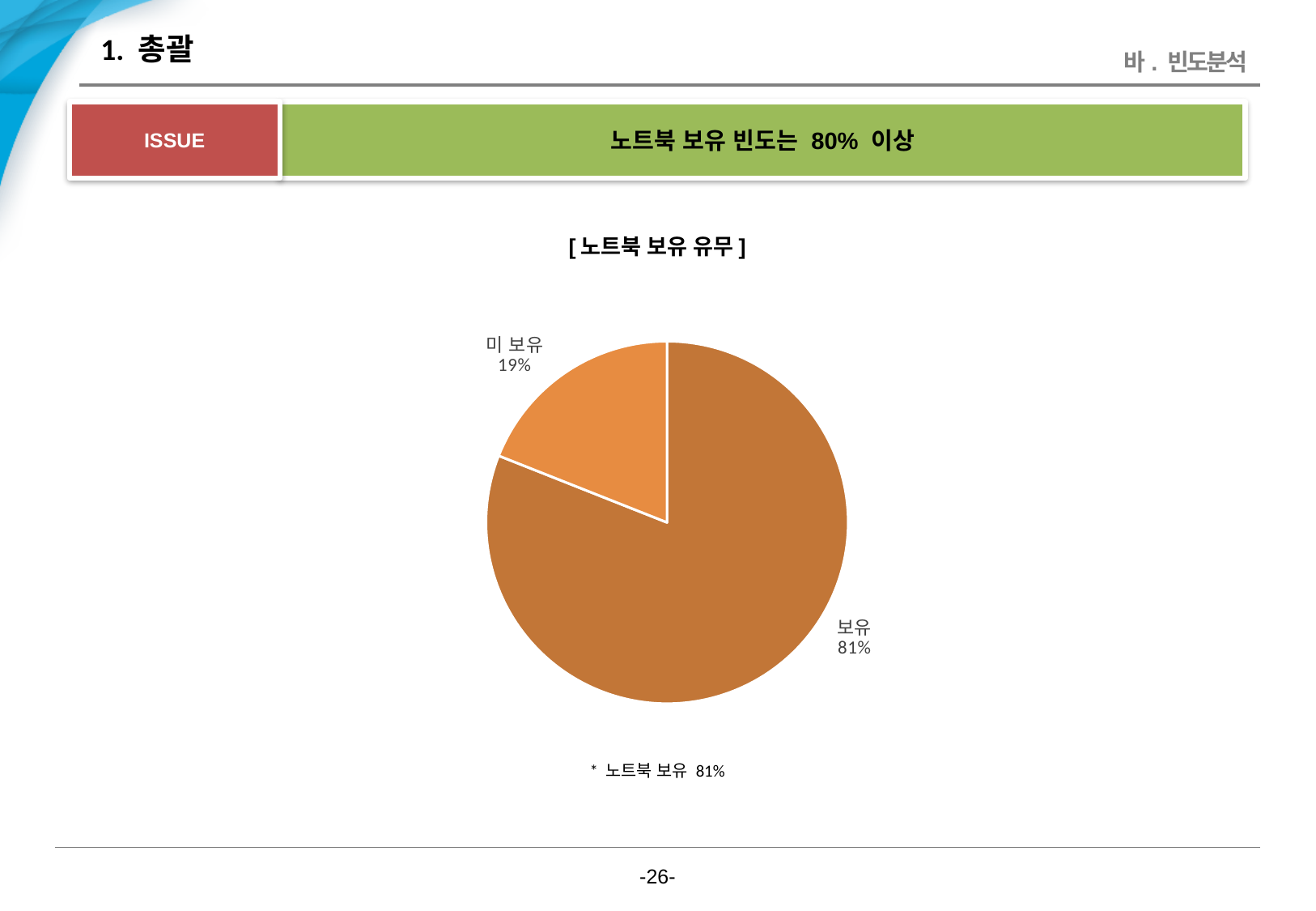

# 1. 총괄
바. 빈도분석
ISSUE
노트북 보유 빈도는 80% 이상
[노트북 보유 유무]

### Chart

| Category | 응답수 |
|---|---|
| 경험 | 81.0 |
| 미경험 | 19.0 |
* 노트북 보유 81%
-26-